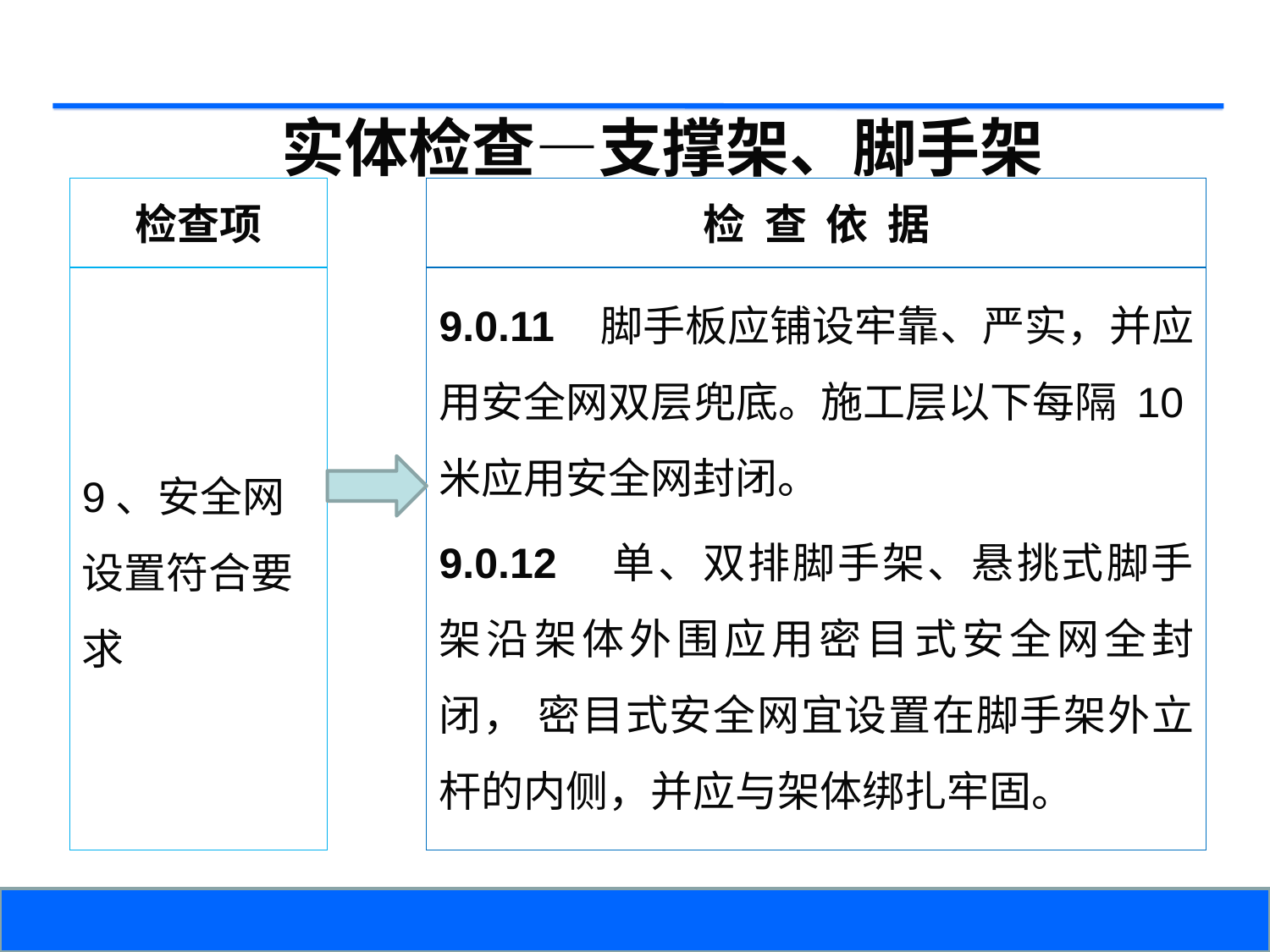

实体检查—支撑架、脚手架
检查项
检  查  依  据
9、安全网设置符合要求
9.0.11   脚手板应铺设牢靠、严实，并应用安全网双层兜底。施工层以下每隔 10米应用安全网封闭。
9.0.12   单、双排脚手架、悬挑式脚手架沿架体外围应用密目式安全网全封闭， 密目式安全网宜设置在脚手架外立杆的内侧，并应与架体绑扎牢固。